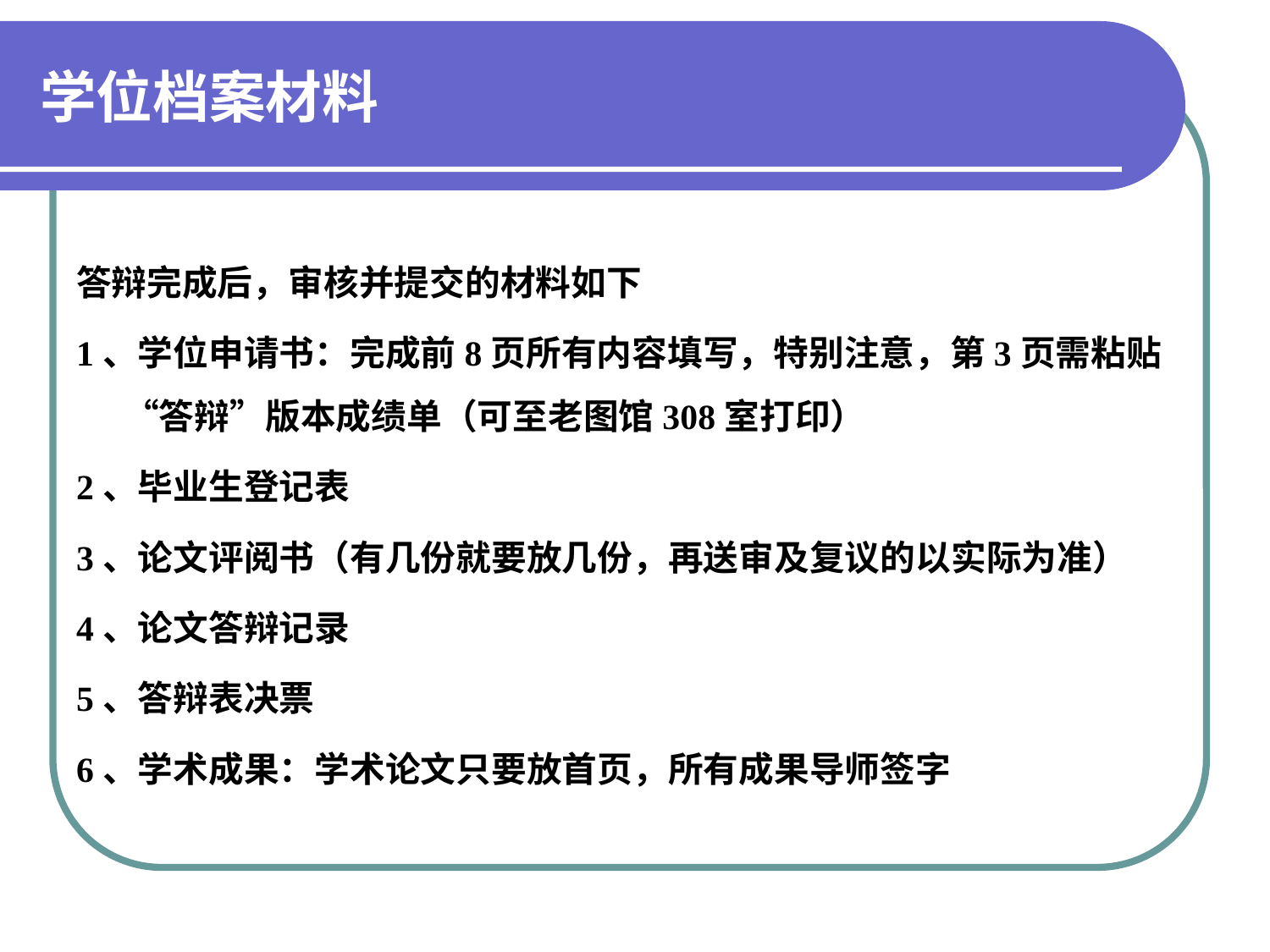

# 学位档案材料
答辩完成后，审核并提交的材料如下
1、学位申请书：完成前8页所有内容填写，特别注意，第3页需粘贴“答辩”版本成绩单（可至老图馆308室打印）
2、毕业生登记表
3、论文评阅书（有几份就要放几份，再送审及复议的以实际为准）
4、论文答辩记录
5、答辩表决票
6、学术成果：学术论文只要放首页，所有成果导师签字